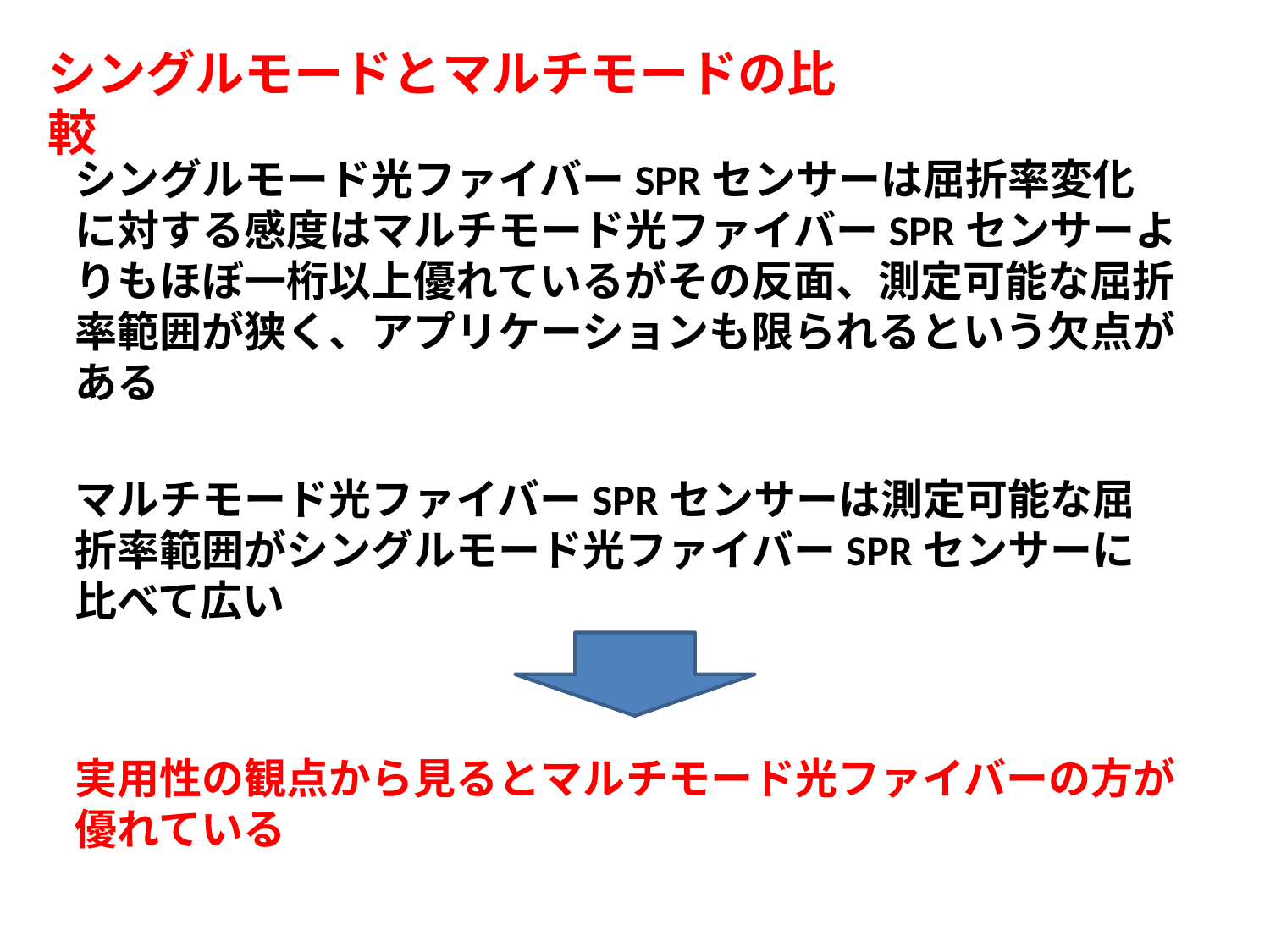

シングルモードとマルチモードの比較
シングルモード光ファイバーSPRセンサーは屈折率変化に対する感度はマルチモード光ファイバーSPRセンサーよりもほぼ一桁以上優れているがその反面、測定可能な屈折率範囲が狭く、アプリケーションも限られるという欠点がある
マルチモード光ファイバーSPRセンサーは測定可能な屈折率範囲がシングルモード光ファイバーSPRセンサーに比べて広い

実用性の観点から見るとマルチモード光ファイバーの方が優れている